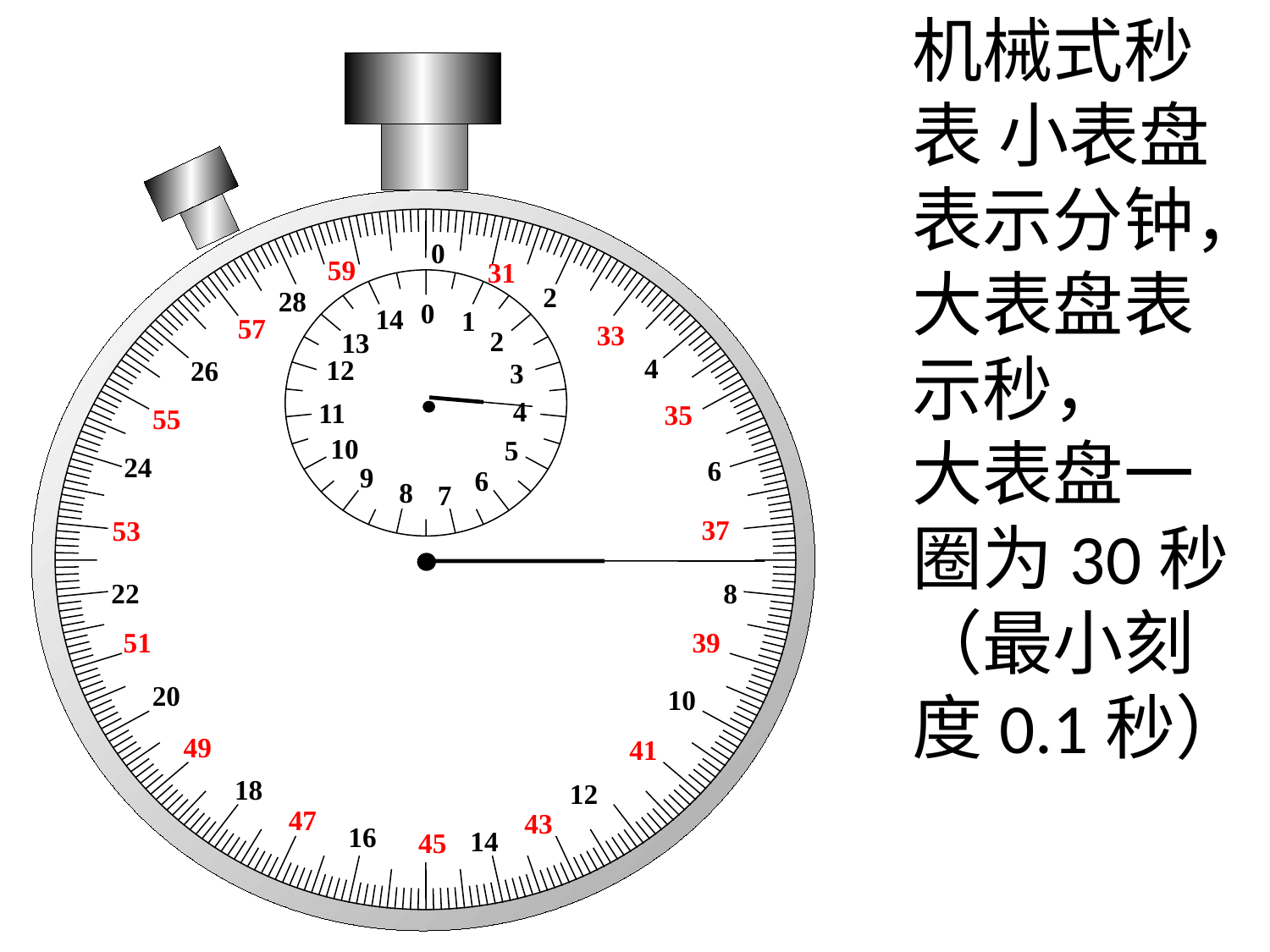

机械式秒表 小表盘表示分钟，大表盘表示秒，
大表盘一圈为30秒（最小刻度0.1秒）

0
59
31

2
28
0
14
1
57
33
2
13
4
12
26
3
4
11
35
55

10
5
24
6
9
6
8
7
37
53

22
8
51
39
20
10
49
41
18
12
47
43
16
14
45